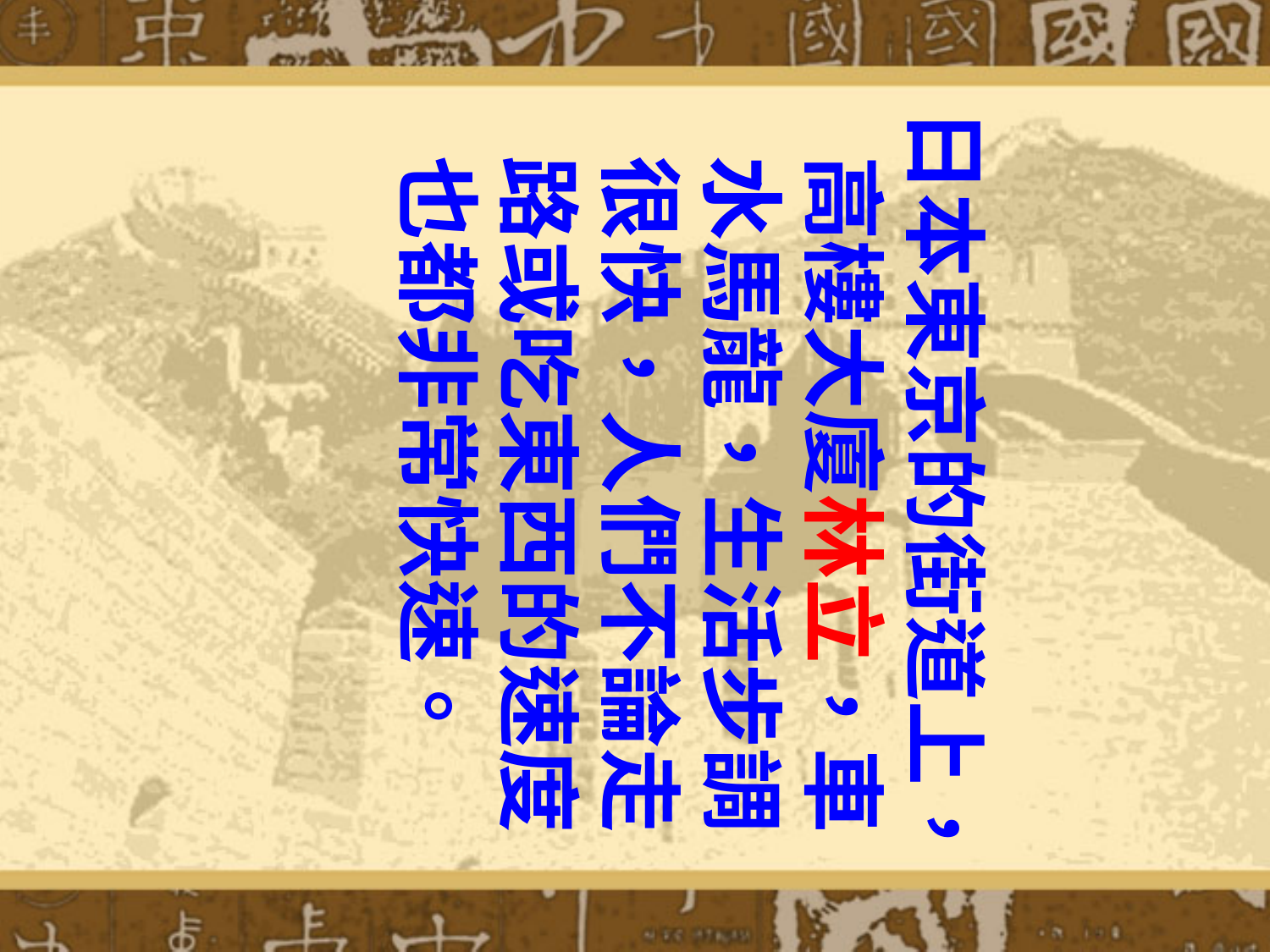

日本東京的街道上，高樓大廈林立，車水馬龍，生活步調很快，人們不論走路或吃東西的速度也都非常快速。